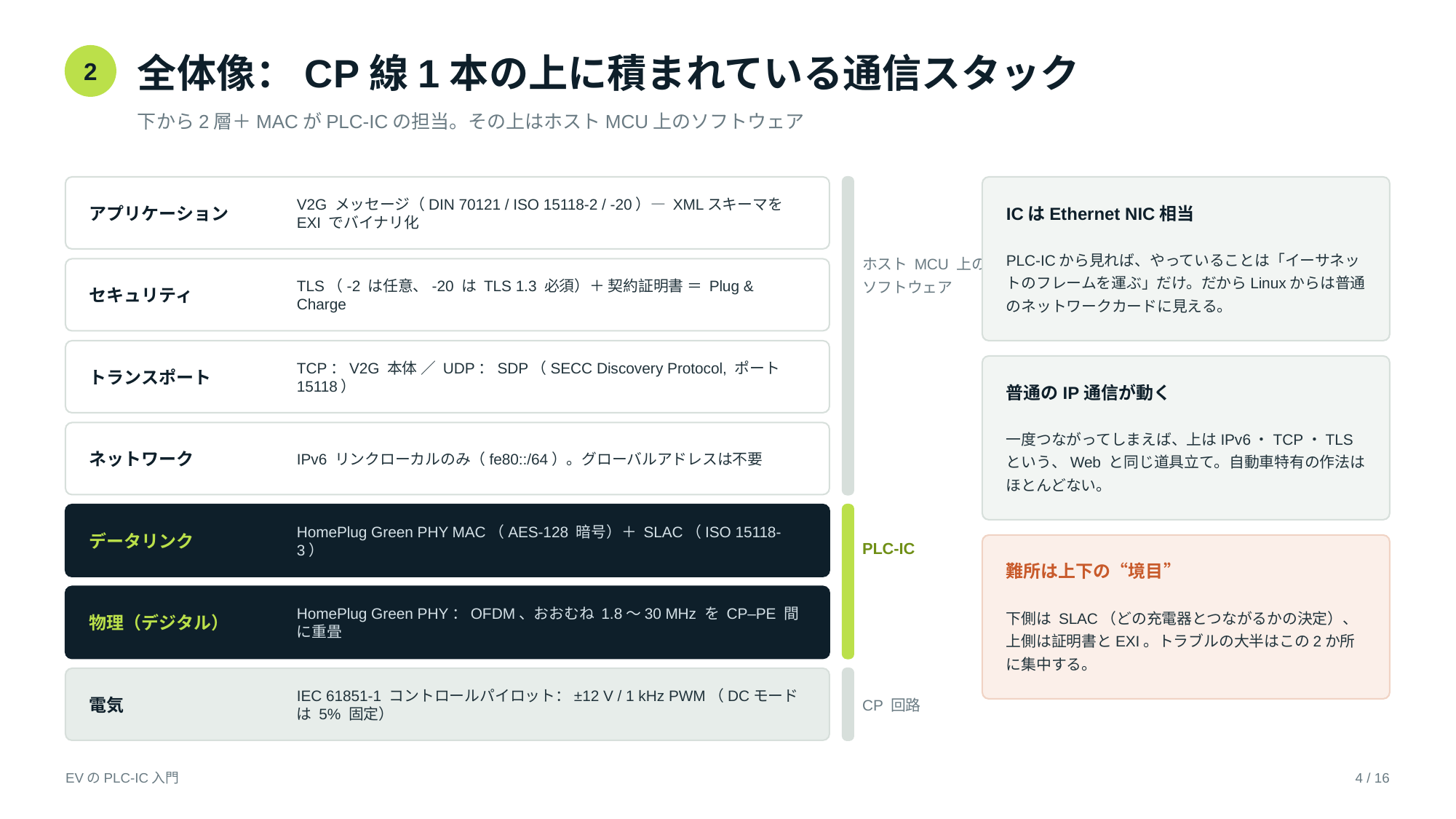

全体像：CP線1本の上に積まれている通信スタック

2
下から2層＋MACがPLC-ICの担当。その上はホストMCU上のソフトウェア

アプリケーション
V2G メッセージ（DIN 70121 / ISO 15118-2 / -20）— XMLスキーマを EXI でバイナリ化

ICはEthernet NIC相当
PLC-ICから見れば、やっていることは「イーサネットのフレームを運ぶ」だけ。だからLinuxからは普通のネットワークカードに見える。
ホスト MCU 上の
ソフトウェア

セキュリティ
TLS（-2 は任意、-20 は TLS 1.3 必須）＋ 契約証明書 ＝ Plug & Charge

トランスポート
TCP：V2G 本体 ／ UDP：SDP（SECC Discovery Protocol, ポート 15118）

普通のIP通信が動く
一度つながってしまえば、上はIPv6・TCP・TLSという、Web と同じ道具立て。自動車特有の作法はほとんどない。

ネットワーク
IPv6 リンクローカルのみ（fe80::/64）。グローバルアドレスは不要

データリンク
HomePlug Green PHY MAC（AES-128 暗号）＋ SLAC（ISO 15118-3）

PLC-IC

難所は上下の“境目”

物理（デジタル）
HomePlug Green PHY：OFDM、おおむね 1.8〜30 MHz を CP–PE 間に重畳
下側は SLAC（どの充電器とつながるかの決定）、上側は証明書とEXI。トラブルの大半はこの2か所に集中する。

電気
IEC 61851-1 コントロールパイロット：±12 V / 1 kHz PWM（DCモードは 5% 固定）

CP 回路
EVのPLC-IC入門
4 / 16